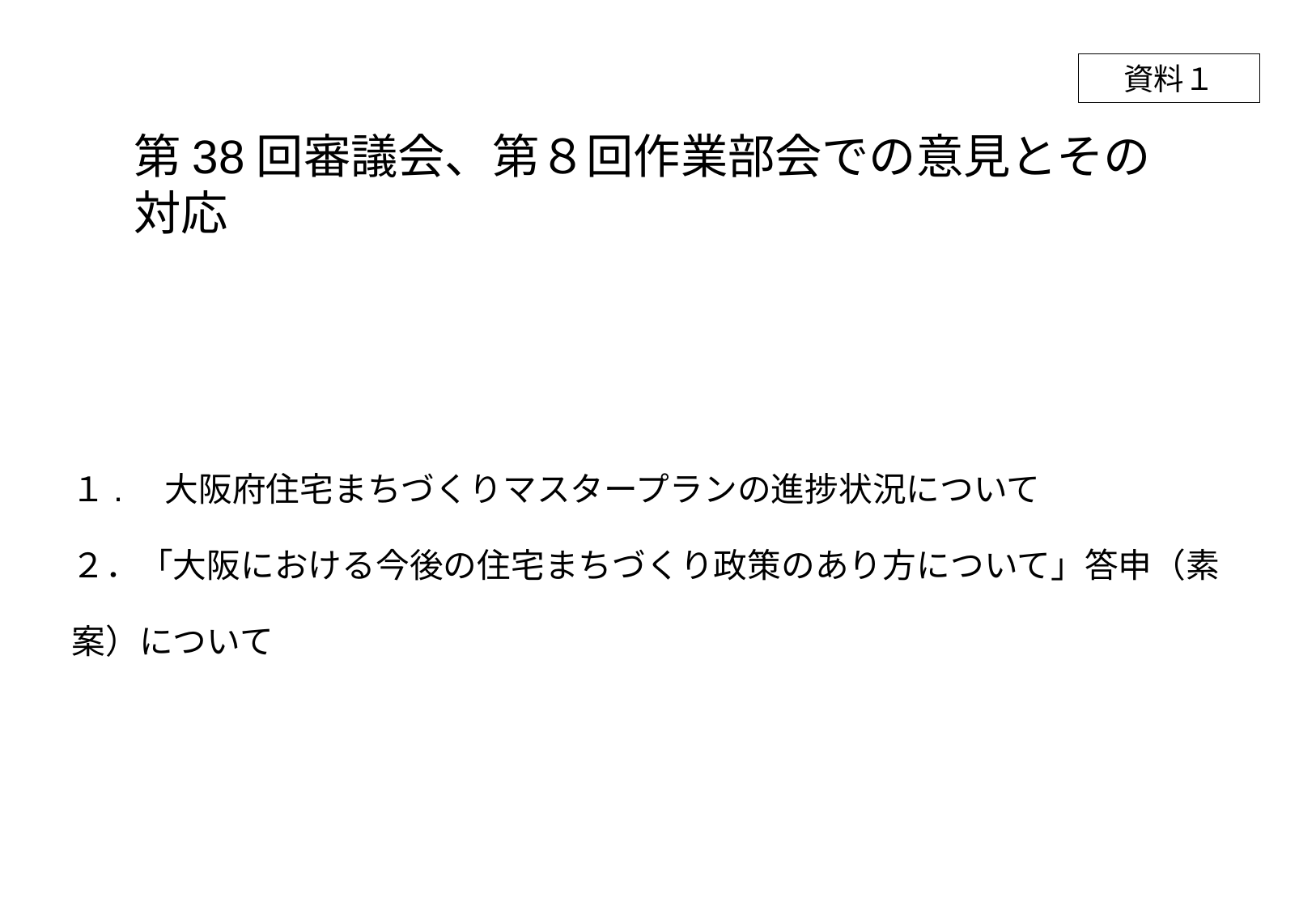

資料１
第38回審議会、第８回作業部会での意見とその対応
１.　大阪府住宅まちづくりマスタープランの進捗状況について
２．「大阪における今後の住宅まちづくり政策のあり方について」答申（素案）について